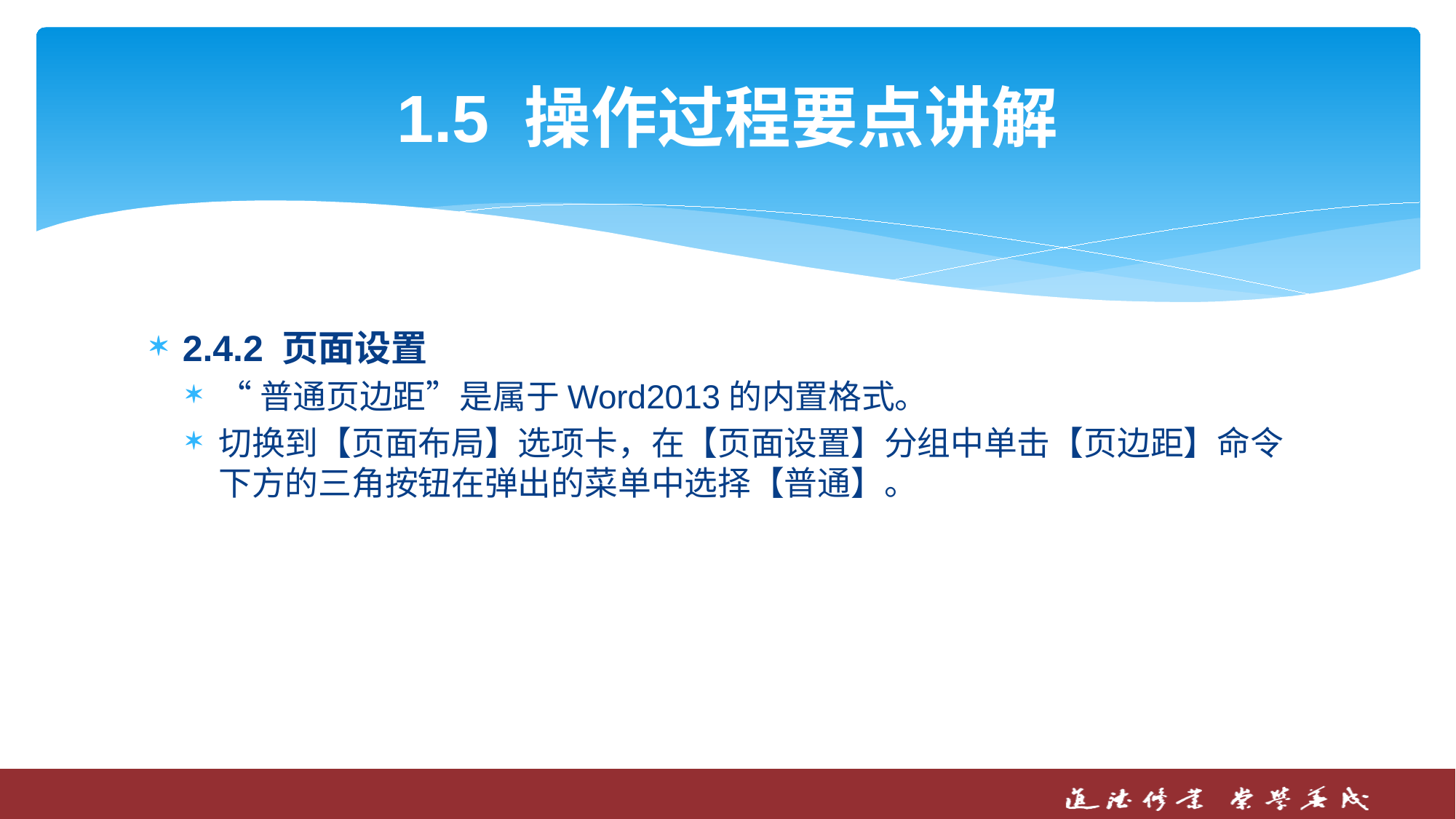

# 1.5 操作过程要点讲解
2.4.2 页面设置
“普通页边距”是属于Word2013的内置格式。
切换到【页面布局】选项卡，在【页面设置】分组中单击【页边距】命令下方的三角按钮在弹出的菜单中选择【普通】。